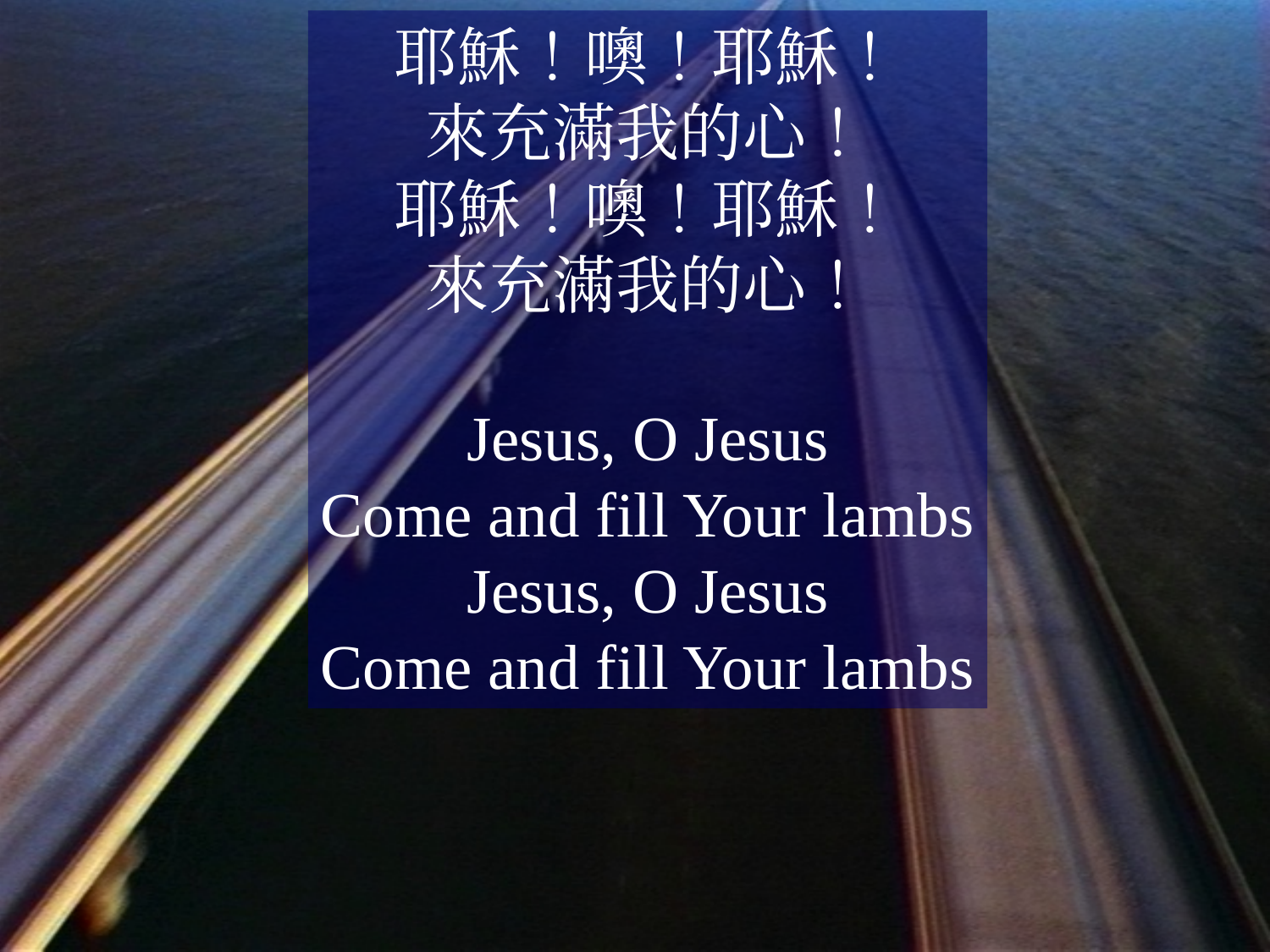

耶穌！噢！耶穌！
來充滿我的心！
耶穌！噢！耶穌！
來充滿我的心！

Jesus, O Jesus
Come and fill Your lambs
Jesus, O Jesus
Come and fill Your lambs